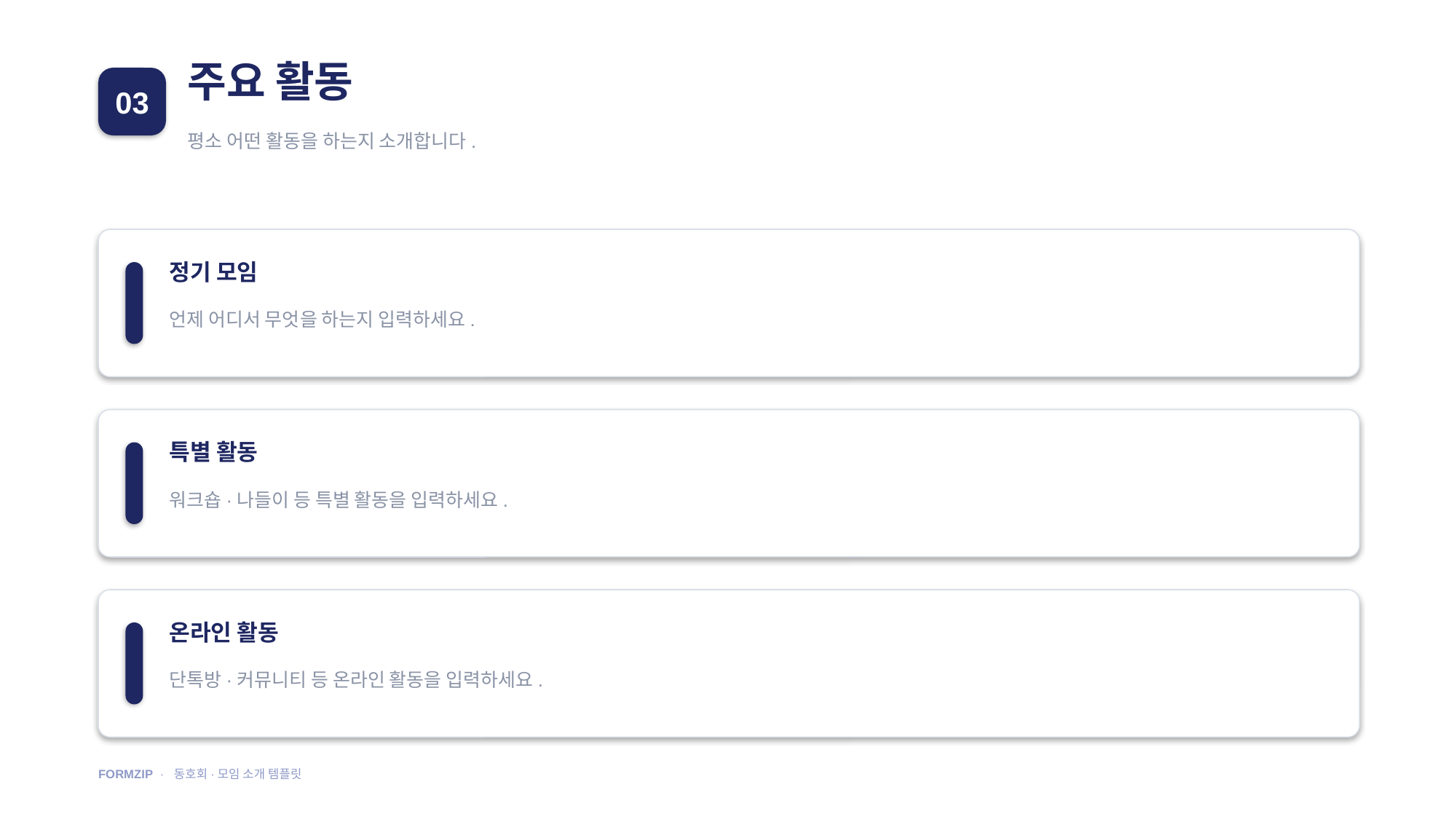

주요 활동
03
평소 어떤 활동을 하는지 소개합니다.

정기 모임

언제 어디서 무엇을 하는지 입력하세요.

특별 활동

워크숍·나들이 등 특별 활동을 입력하세요.

온라인 활동

단톡방·커뮤니티 등 온라인 활동을 입력하세요.
FORMZIP  ·  동호회·모임 소개 템플릿